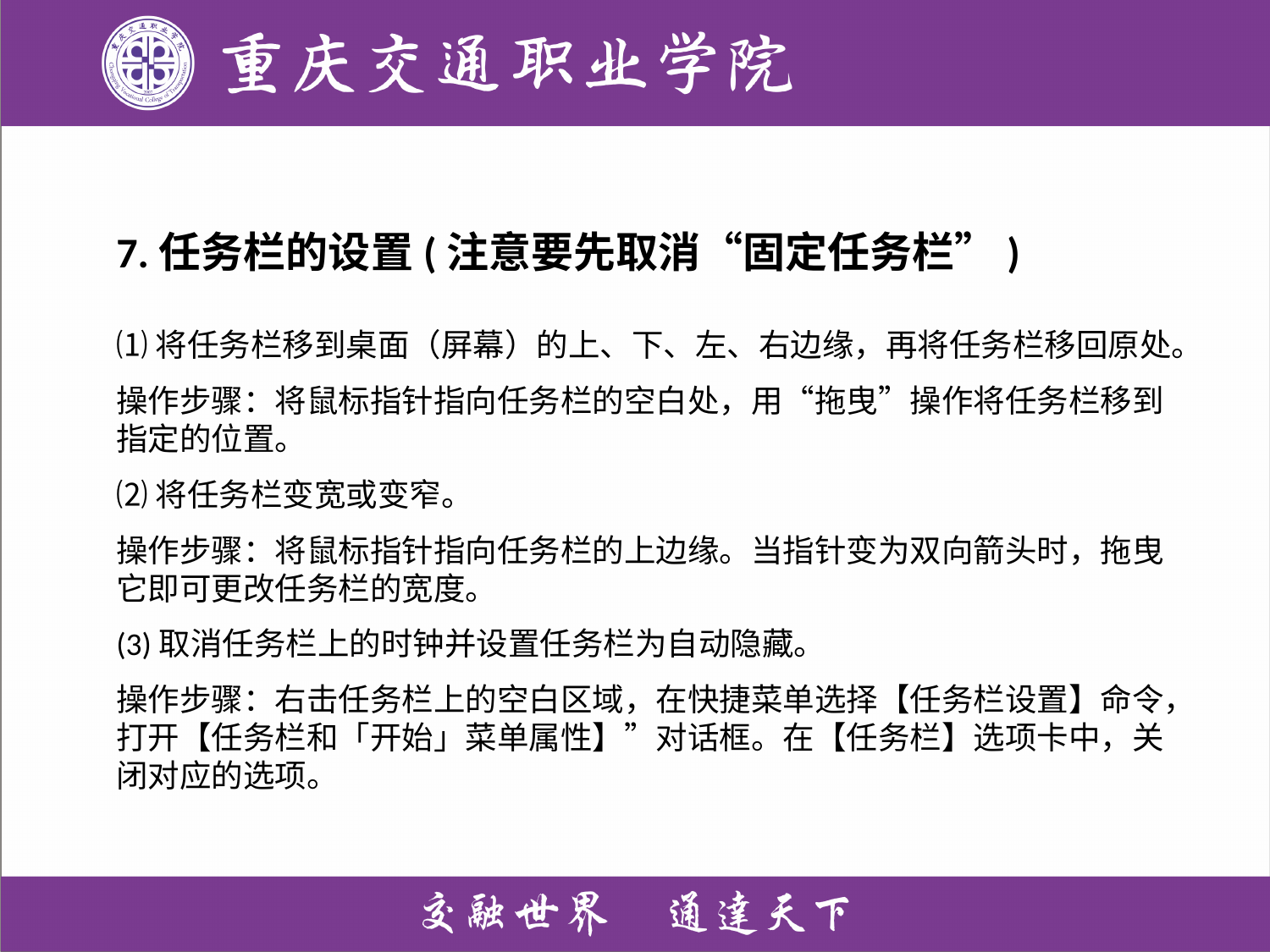

7.任务栏的设置(注意要先取消“固定任务栏”)
⑴将任务栏移到桌面（屏幕）的上、下、左、右边缘，再将任务栏移回原处。
操作步骤：将鼠标指针指向任务栏的空白处，用“拖曳”操作将任务栏移到指定的位置。
⑵将任务栏变宽或变窄。
操作步骤：将鼠标指针指向任务栏的上边缘。当指针变为双向箭头时，拖曳它即可更改任务栏的宽度。
(3)取消任务栏上的时钟并设置任务栏为自动隐藏。
操作步骤：右击任务栏上的空白区域，在快捷菜单选择【任务栏设置】命令，打开【任务栏和「开始」菜单属性】”对话框。在【任务栏】选项卡中，关闭对应的选项。